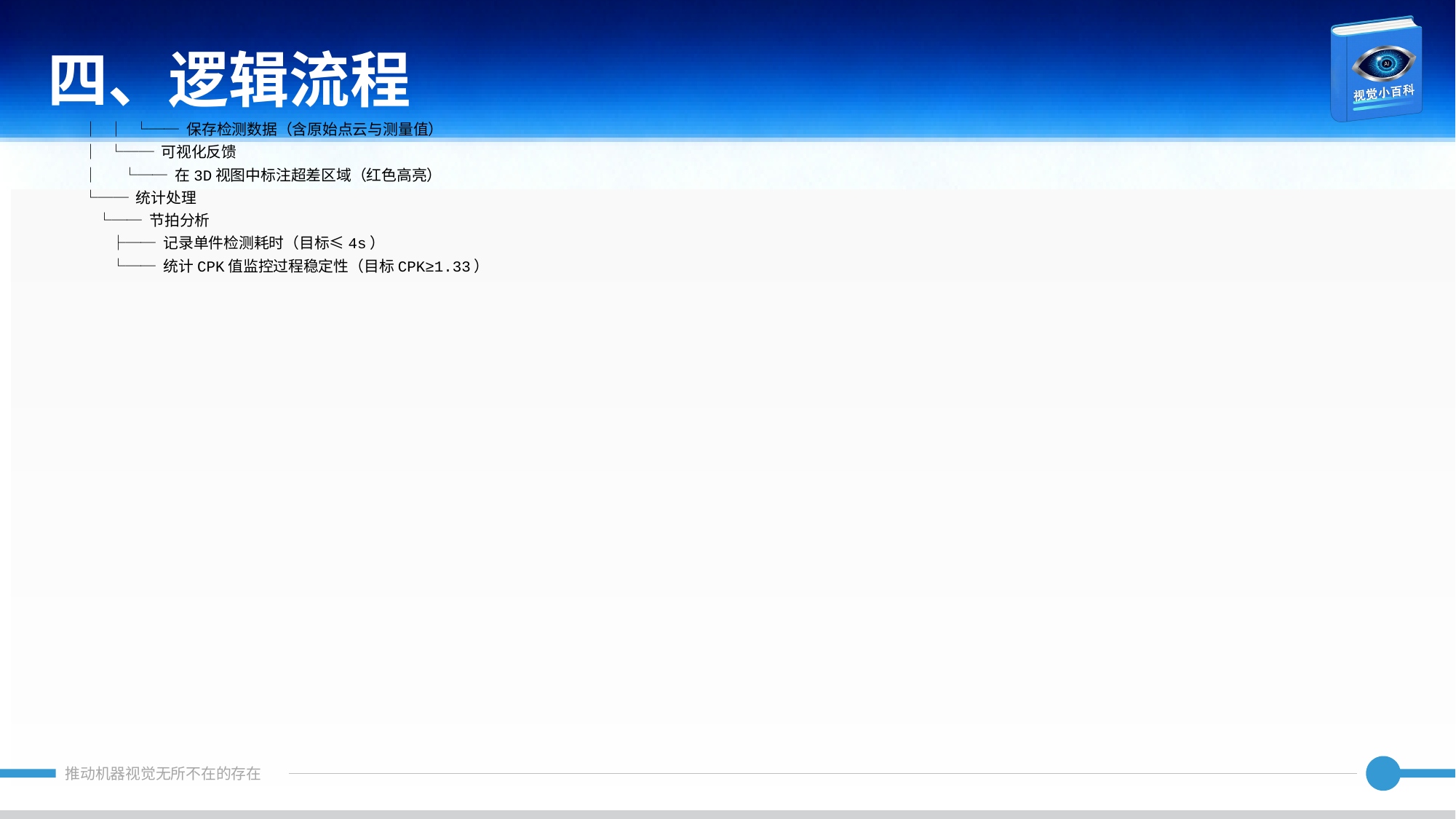

四、逻辑流程

│   │   └── 保存检测数据（含原始点云与测量值）
│   └── 可视化反馈
│       └── 在3D视图中标注超差区域（红色高亮）
└── 统计处理
    └── 节拍分析
        ├── 记录单件检测耗时（目标≤4s）
        └── 统计CPK值监控过程稳定性（目标CPK≥1.33）
9